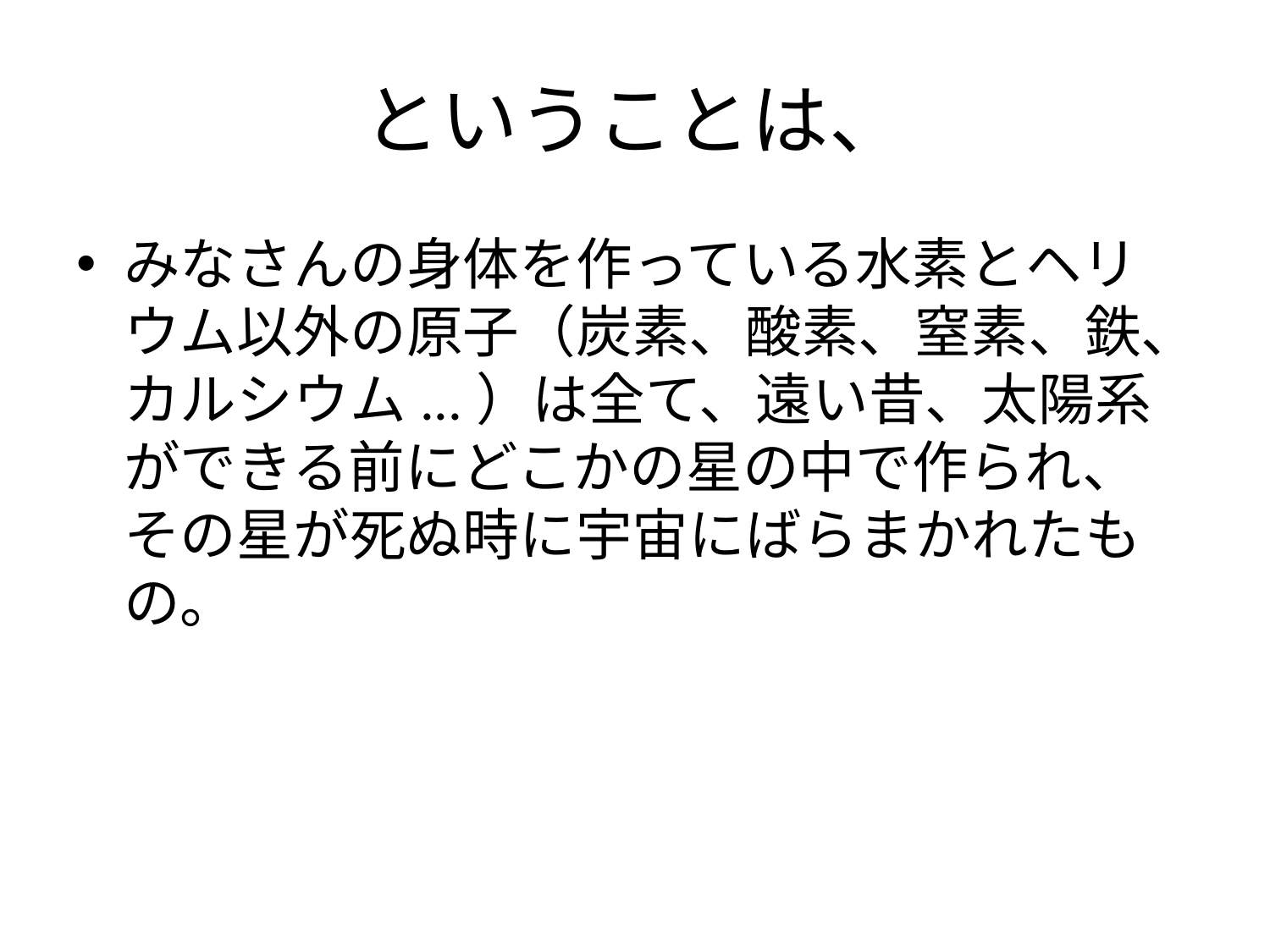

# ということは、
みなさんの身体を作っている水素とヘリウム以外の原子（炭素、酸素、窒素、鉄、カルシウム...）は全て、遠い昔、太陽系ができる前にどこかの星の中で作られ、その星が死ぬ時に宇宙にばらまかれたもの。